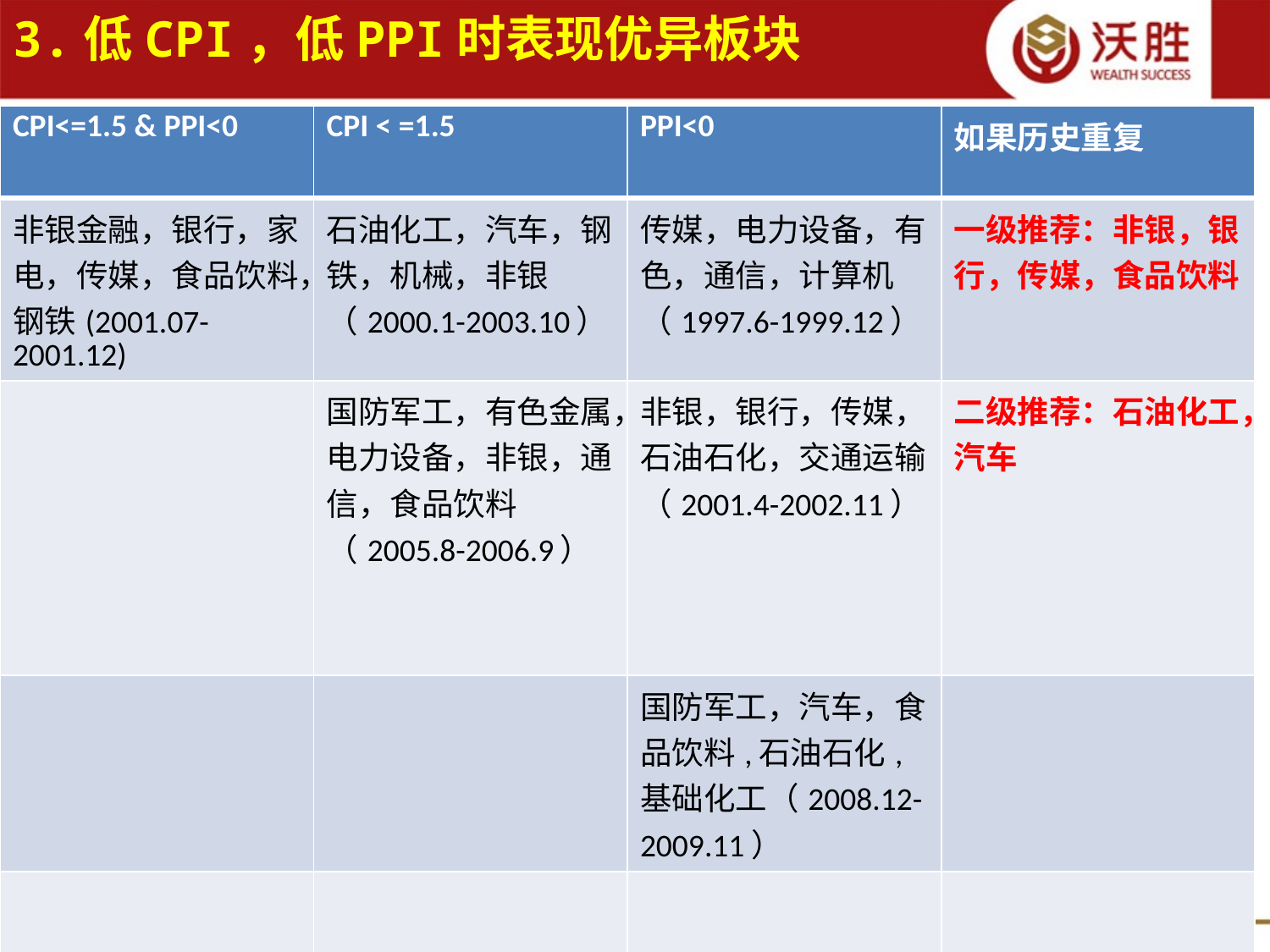

3.低CPI，低PPI时表现优异板块
| CPI<=1.5 & PPI<0 | CPI < =1.5 | PPI<0 | 如果历史重复 |
| --- | --- | --- | --- |
| 非银金融，银行，家电，传媒，食品饮料，钢铁(2001.07-2001.12) | 石油化工，汽车，钢铁，机械，非银（2000.1-2003.10） | 传媒，电力设备，有色，通信，计算机 （1997.6-1999.12） | 一级推荐：非银，银行，传媒，食品饮料 |
|  | 国防军工，有色金属，电力设备，非银，通信，食品饮料 （2005.8-2006.9） | 非银，银行，传媒，石油石化，交通运输（2001.4-2002.11） | 二级推荐：石油化工，汽车 |
|  |  | 国防军工，汽车，食品饮料,石油石化,基础化工（2008.12-2009.11） |  |
|  |  |  |  |
13